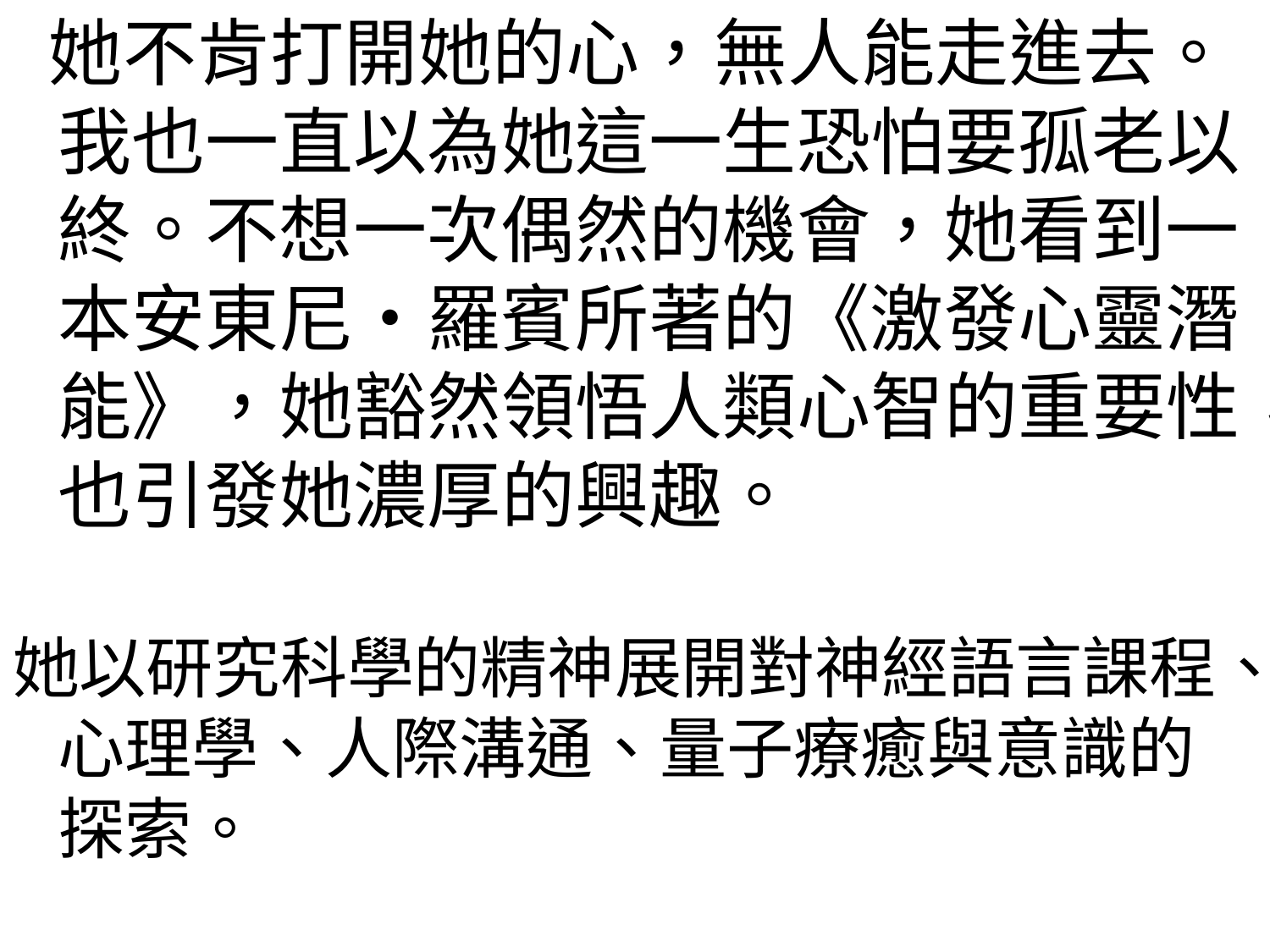

她不肯打開她的心，無人能走進去。我也一直以為她這一生恐怕要孤老以終。不想一次偶然的機會，她看到一本安東尼‧羅賓所著的《激發心靈潛能》，她豁然領悟人類心智的重要性，也引發她濃厚的興趣。

她以研究科學的精神展開對神經語言課程、心理學、人際溝通、量子療癒與意識的探索。